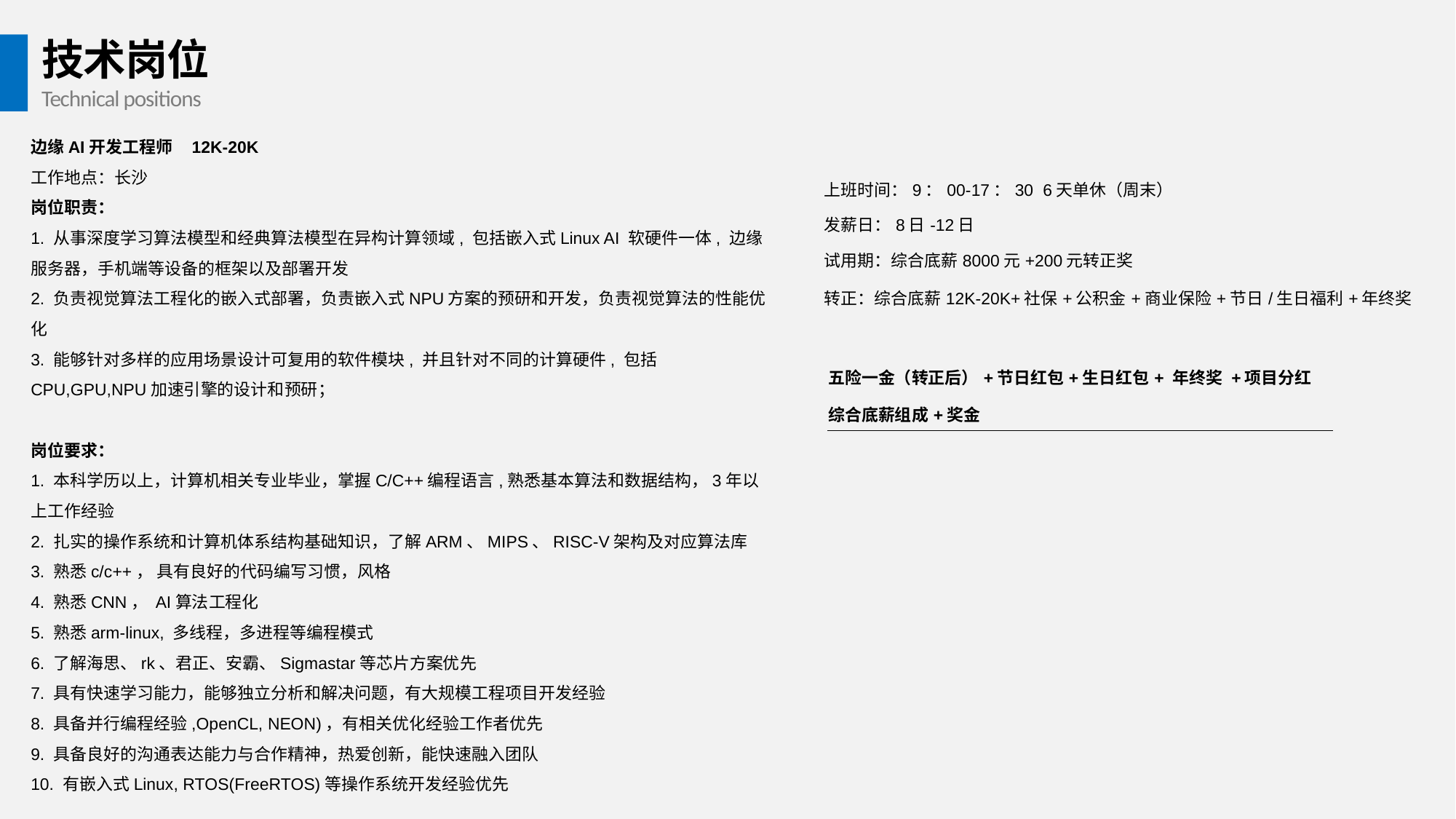

# 技术岗位 Technical positions

边缘AI开发工程师    12K-20K
工作地点：长沙
岗位职责：
1. 从事深度学习算法模型和经典算法模型在异构计算领域, 包括嵌入式Linux AI 软硬件一体, 边缘服务器，手机端等设备的框架以及部署开发
2. 负责视觉算法工程化的嵌入式部署，负责嵌入式NPU方案的预研和开发，负责视觉算法的性能优化
3. 能够针对多样的应用场景设计可复用的软件模块, 并且针对不同的计算硬件, 包括CPU,GPU,NPU加速引擎的设计和预研；

岗位要求：
1. 本科学历以上，计算机相关专业毕业，掌握C/C++编程语言,熟悉基本算法和数据结构，3年以上工作经验
2. 扎实的操作系统和计算机体系结构基础知识，了解ARM、MIPS、RISC-V架构及对应算法库
3. 熟悉c/c++， 具有良好的代码编写习惯，风格
4. 熟悉CNN， AI算法工程化
5. 熟悉arm-linux, 多线程，多进程等编程模式
6. 了解海思、rk、君正、安霸、Sigmastar等芯片方案优先
7. 具有快速学习能力，能够独立分析和解决问题，有大规模工程项目开发经验
8. 具备并行编程经验,OpenCL, NEON)，有相关优化经验工作者优先
9. 具备良好的沟通表达能力与合作精神，热爱创新，能快速融入团队
10. 有嵌入式Linux, RTOS(FreeRTOS)等操作系统开发经验优先
| 上班时间：9：00-17：30 6天单休（周末） |
| --- |
| 发薪日：8日-12日 |
| 试用期：综合底薪8000元+200元转正奖 |
| 转正：综合底薪12K-20K+社保+公积金+商业保险+节日/生日福利+年终奖 |
| 五险一金（转正后）+节日红包+生日红包+ 年终奖 +项目分红 |  |
| --- | --- |
| 综合底薪组成+奖金 |  |